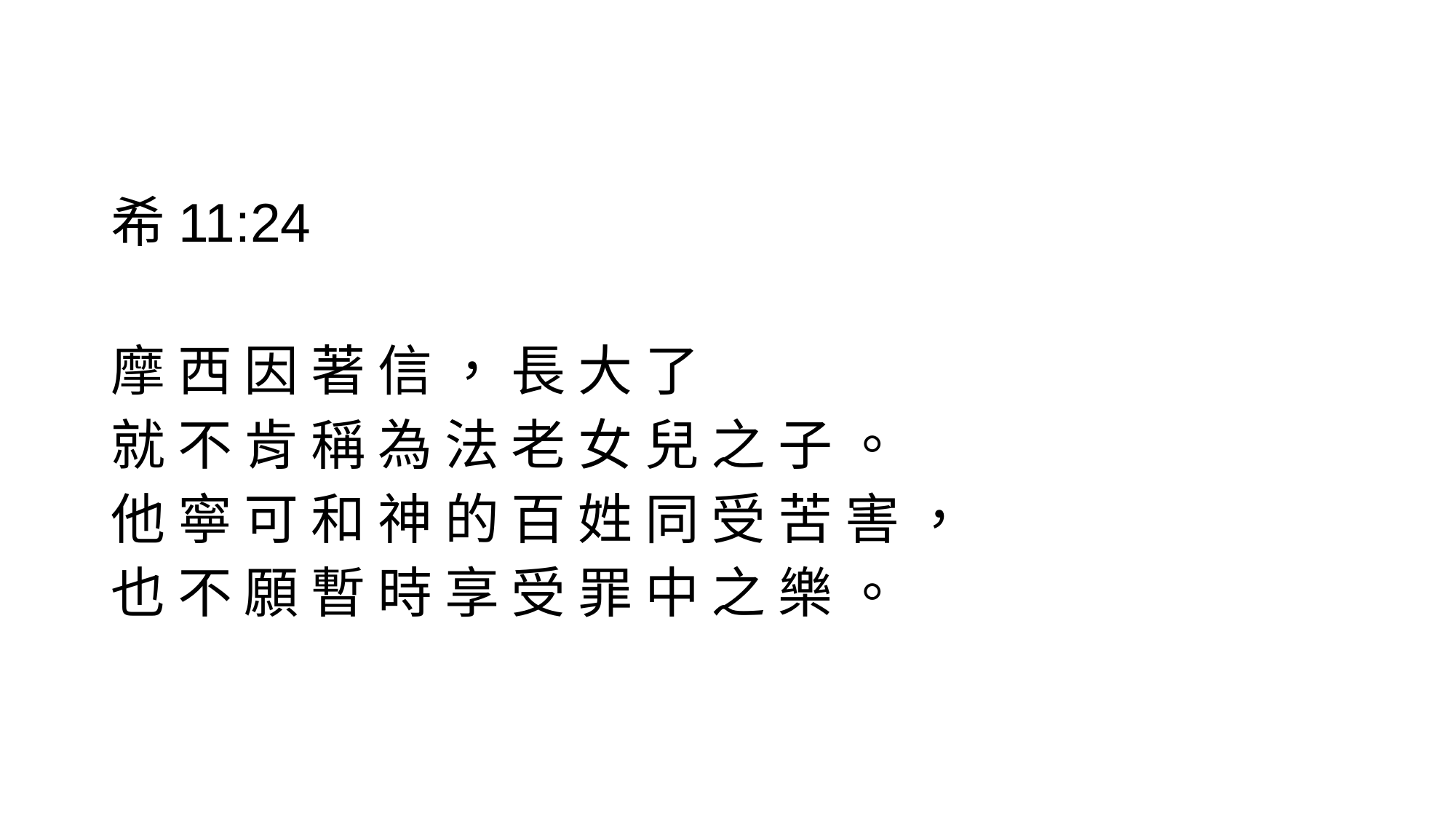

希11:24

摩 西 因 著 信 ， 長 大 了
就 不 肯 稱 為 法 老 女 兒 之 子 。
他 寧 可 和 神 的 百 姓 同 受 苦 害 ，
也 不 願 暫 時 享 受 罪 中 之 樂 。